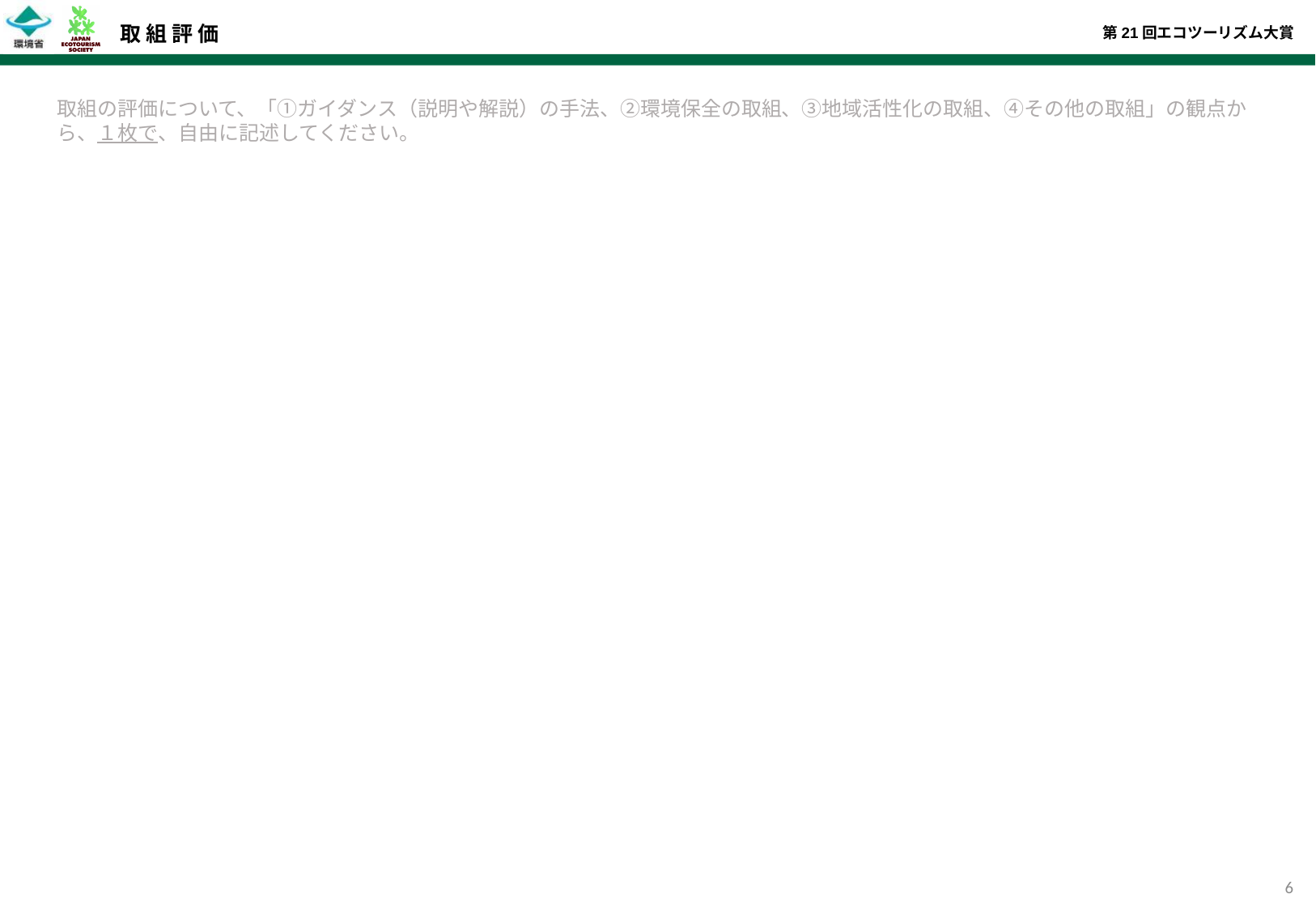

取組の評価について、「①ガイダンス（説明や解説）の手法、②環境保全の取組、③地域活性化の取組、④その他の取組」の観点から、１枚で、自由に記述してください。